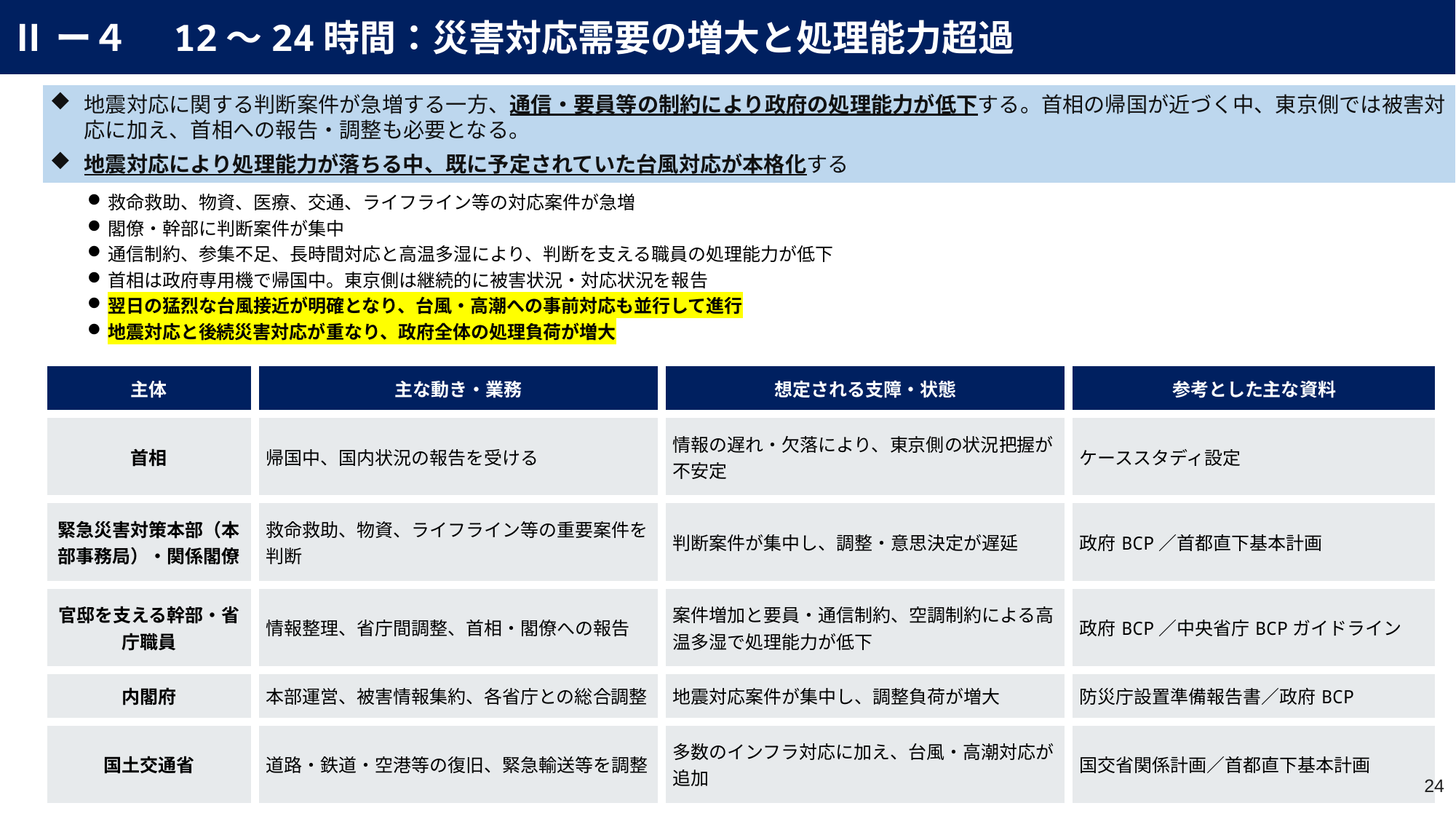

Ⅱー４　12～24時間：災害対応需要の増大と処理能力超過
地震対応に関する判断案件が急増する一方、通信・要員等の制約により政府の処理能力が低下する。首相の帰国が近づく中、東京側では被害対応に加え、首相への報告・調整も必要となる。
地震対応により処理能力が落ちる中、既に予定されていた台風対応が本格化する
救命救助、物資、医療、交通、ライフライン等の対応案件が急増
閣僚・幹部に判断案件が集中
通信制約、参集不足、長時間対応と高温多湿により、判断を支える職員の処理能力が低下
首相は政府専用機で帰国中。東京側は継続的に被害状況・対応状況を報告
翌日の猛烈な台風接近が明確となり、台風・高潮への事前対応も並行して進行
地震対応と後続災害対応が重なり、政府全体の処理負荷が増大
| 主体 | 主な動き・業務 | 想定される支障・状態 | 参考とした主な資料 |
| --- | --- | --- | --- |
| 首相 | 帰国中、国内状況の報告を受ける | 情報の遅れ・欠落により、東京側の状況把握が不安定 | ケーススタディ設定 |
| 緊急災害対策本部（本部事務局）・関係閣僚 | 救命救助、物資、ライフライン等の重要案件を判断 | 判断案件が集中し、調整・意思決定が遅延 | 政府BCP／首都直下基本計画 |
| 官邸を支える幹部・省庁職員 | 情報整理、省庁間調整、首相・閣僚への報告 | 案件増加と要員・通信制約、空調制約による高温多湿で処理能力が低下 | 政府BCP／中央省庁BCPガイドライン |
| 内閣府 | 本部運営、被害情報集約、各省庁との総合調整 | 地震対応案件が集中し、調整負荷が増大 | 防災庁設置準備報告書／政府BCP |
| 国土交通省 | 道路・鉄道・空港等の復旧、緊急輸送等を調整 | 多数のインフラ対応に加え、台風・高潮対応が追加 | 国交省関係計画／首都直下基本計画 |
24